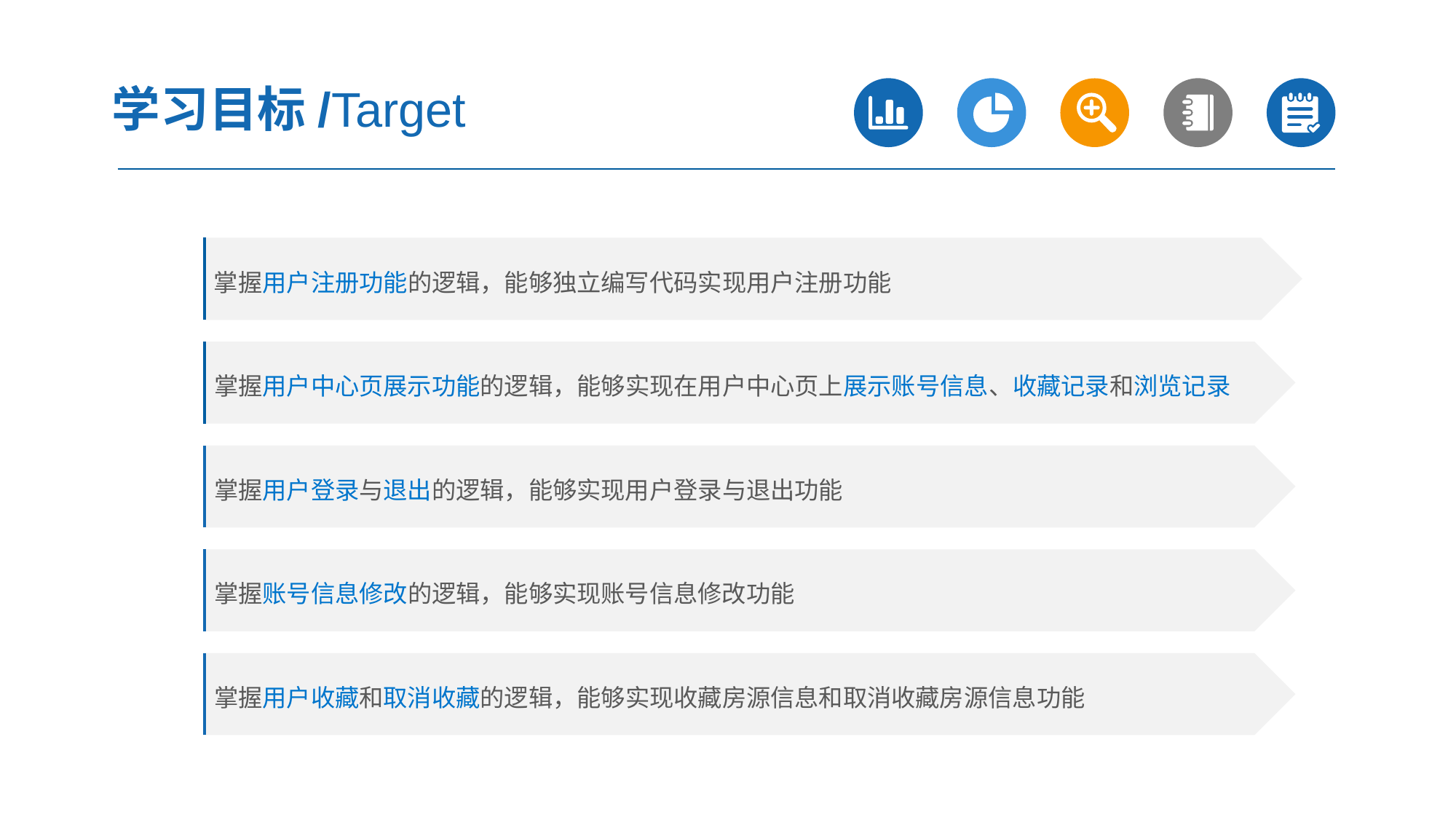

学习目标/Target
掌握用户注册功能的逻辑，能够独立编写代码实现用户注册功能

掌握用户中心页展示功能的逻辑，能够实现在用户中心页上展示账号信息、收藏记录和浏览记录

掌握用户登录与退出的逻辑，能够实现用户登录与退出功能

掌握账号信息修改的逻辑，能够实现账号信息修改功能

掌握用户收藏和取消收藏的逻辑，能够实现收藏房源信息和取消收藏房源信息功能